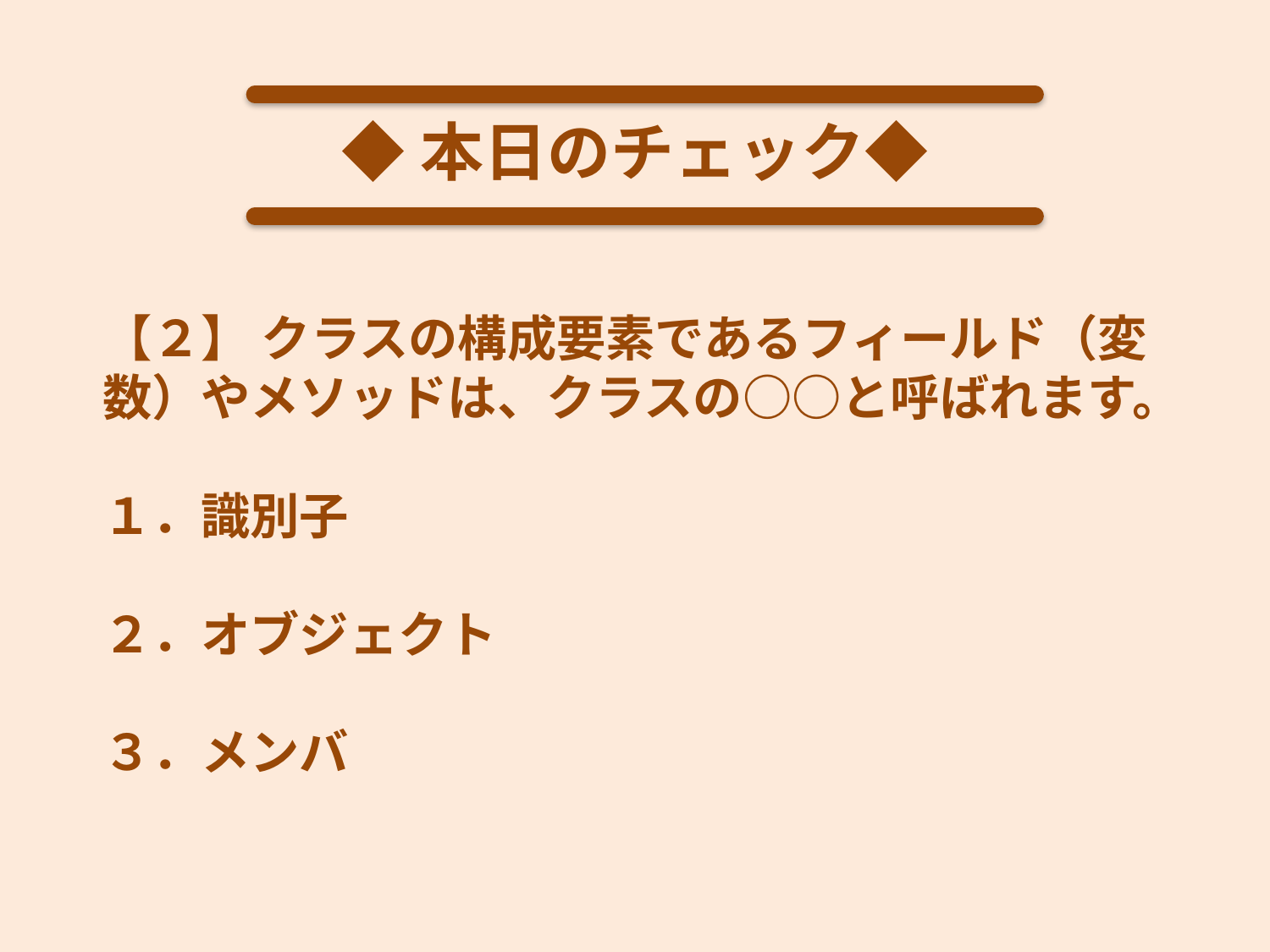

◆本日のチェック◆

【２】 クラスの構成要素であるフィールド（変数）やメソッドは、クラスの○○と呼ばれます。

１．識別子

２．オブジェクト

３．メンバ